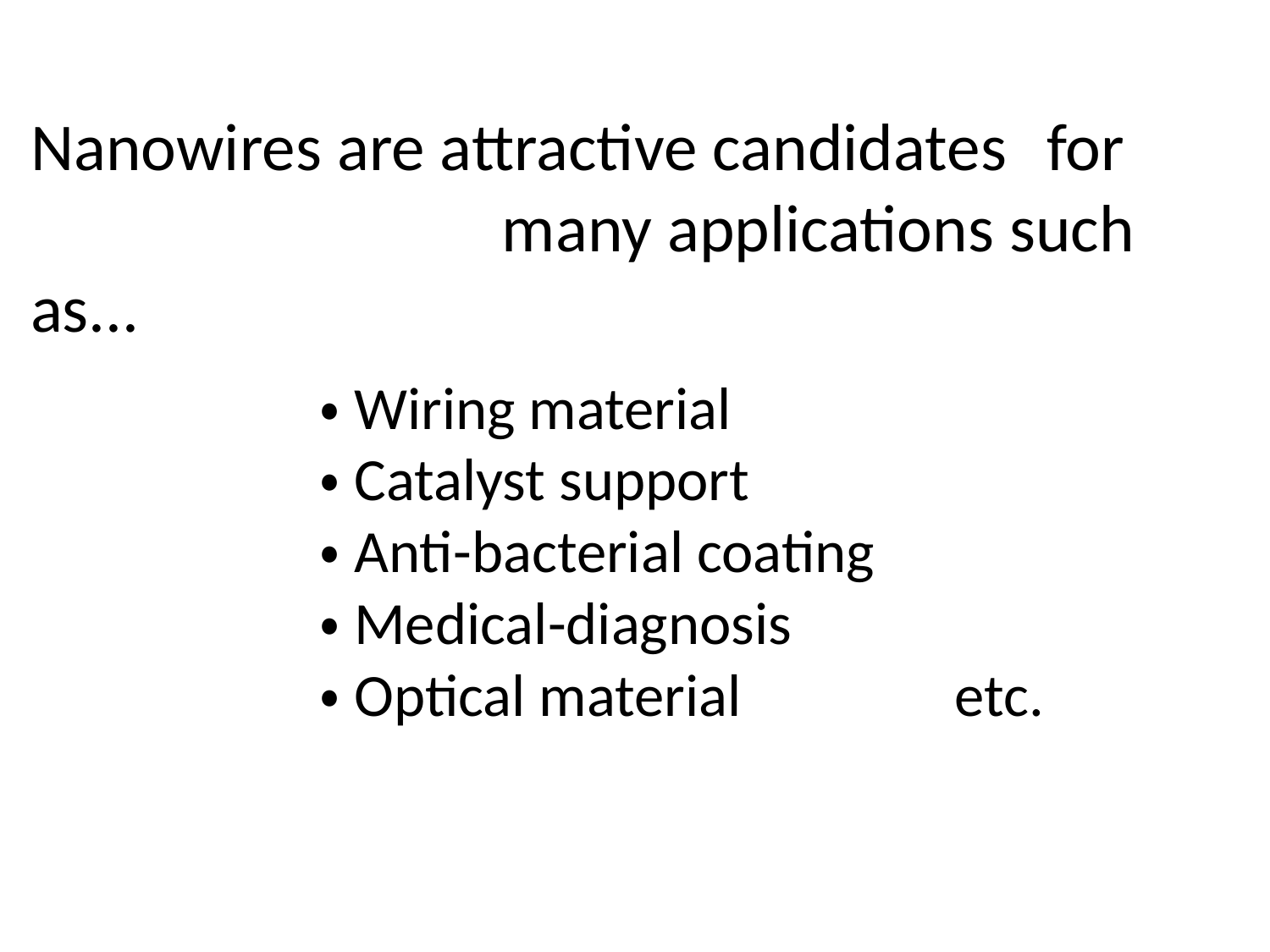

Nanowires are attractive candidates	for
		　　　many applications such as...
・Wiring material
・Catalyst support
・Anti-bacterial coating
・Medical-diagnosis
・Optical material		etc.